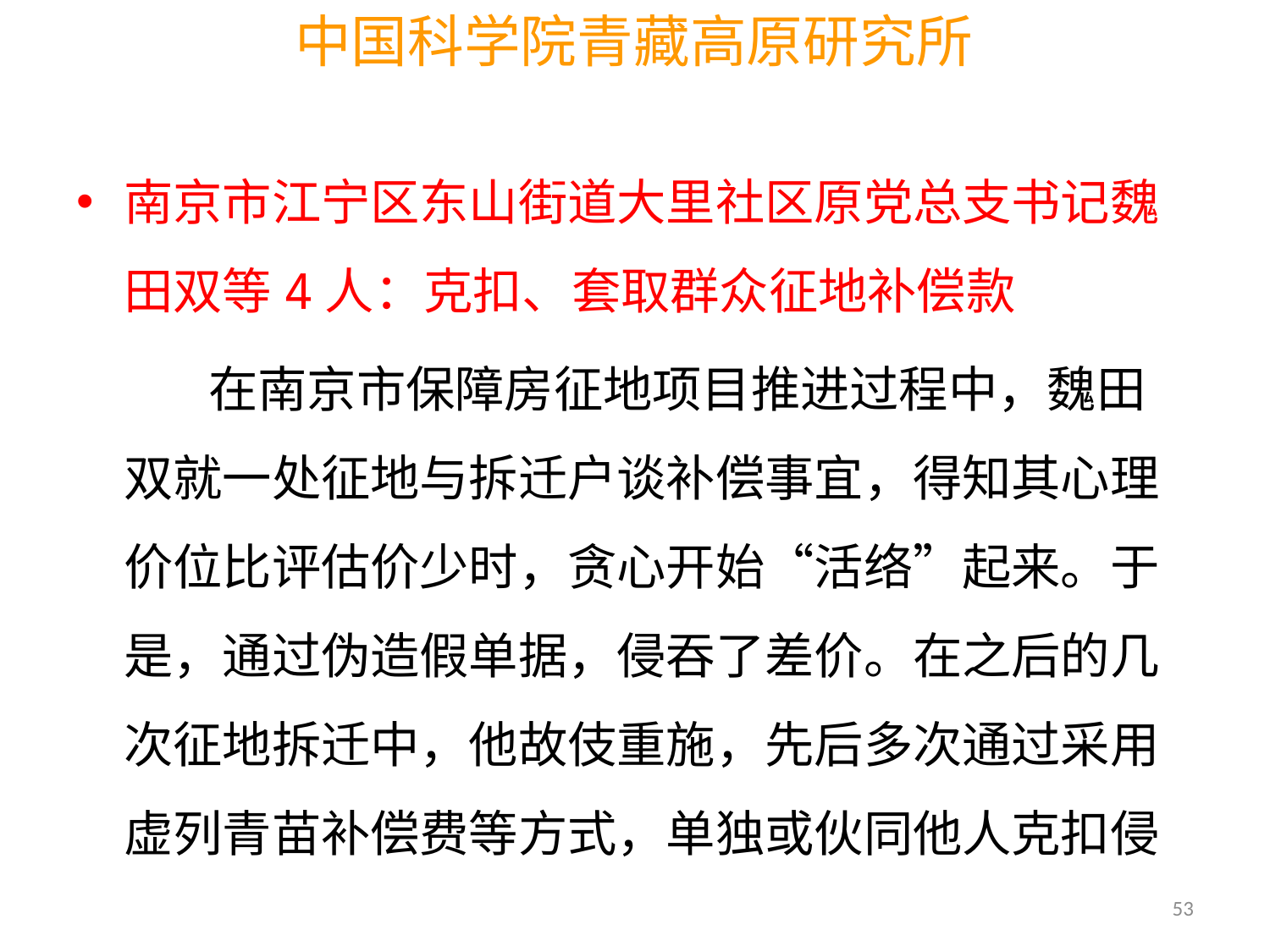

南京市江宁区东山街道大里社区原党总支书记魏田双等4人：克扣、套取群众征地补偿款
  　　在南京市保障房征地项目推进过程中，魏田双就一处征地与拆迁户谈补偿事宜，得知其心理价位比评估价少时，贪心开始“活络”起来。于是，通过伪造假单据，侵吞了差价。在之后的几次征地拆迁中，他故伎重施，先后多次通过采用虚列青苗补偿费等方式，单独或伙同他人克扣侵
53